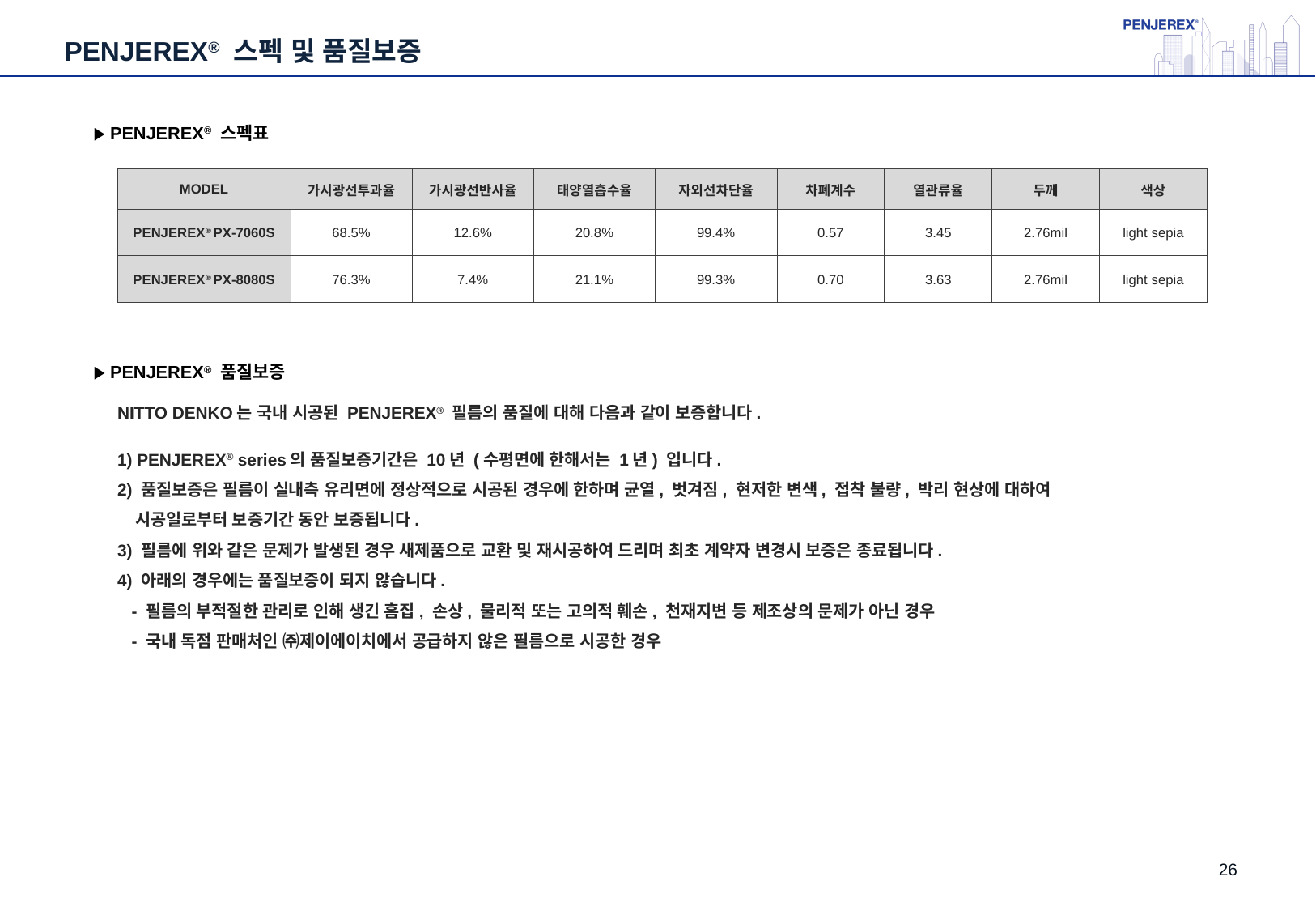

# PENJEREX® 스펙 및 품질보증
▶ PENJEREX® 스펙표
| MODEL | 가시광선투과율 | 가시광선반사율 | 태양열흡수율 | 자외선차단율 | 차폐계수 | 열관류율 | 두께 | 색상 |
| --- | --- | --- | --- | --- | --- | --- | --- | --- |
| PENJEREX® PX-7060S | 68.5% | 12.6% | 20.8% | 99.4% | 0.57 | 3.45 | 2.76mil | light sepia |
| PENJEREX® PX-8080S | 76.3% | 7.4% | 21.1% | 99.3% | 0.70 | 3.63 | 2.76mil | light sepia |
▶ PENJEREX® 품질보증
NITTO DENKO는 국내 시공된 PENJEREX® 필름의 품질에 대해 다음과 같이 보증합니다.

1) PENJEREX® series의 품질보증기간은 10년 (수평면에 한해서는 1년) 입니다.
2) 품질보증은 필름이 실내측 유리면에 정상적으로 시공된 경우에 한하며 균열, 벗겨짐, 현저한 변색, 접착 불량, 박리 현상에 대하여
   시공일로부터 보증기간 동안 보증됩니다.
3) 필름에 위와 같은 문제가 발생된 경우 새제품으로 교환 및 재시공하여 드리며 최초 계약자 변경시 보증은 종료됩니다.
4) 아래의 경우에는 품질보증이 되지 않습니다.
   - 필름의 부적절한 관리로 인해 생긴 흠집, 손상, 물리적 또는 고의적 훼손, 천재지변 등 제조상의 문제가 아닌 경우
   - 국내 독점 판매처인 ㈜제이에이치에서 공급하지 않은 필름으로 시공한 경우
26